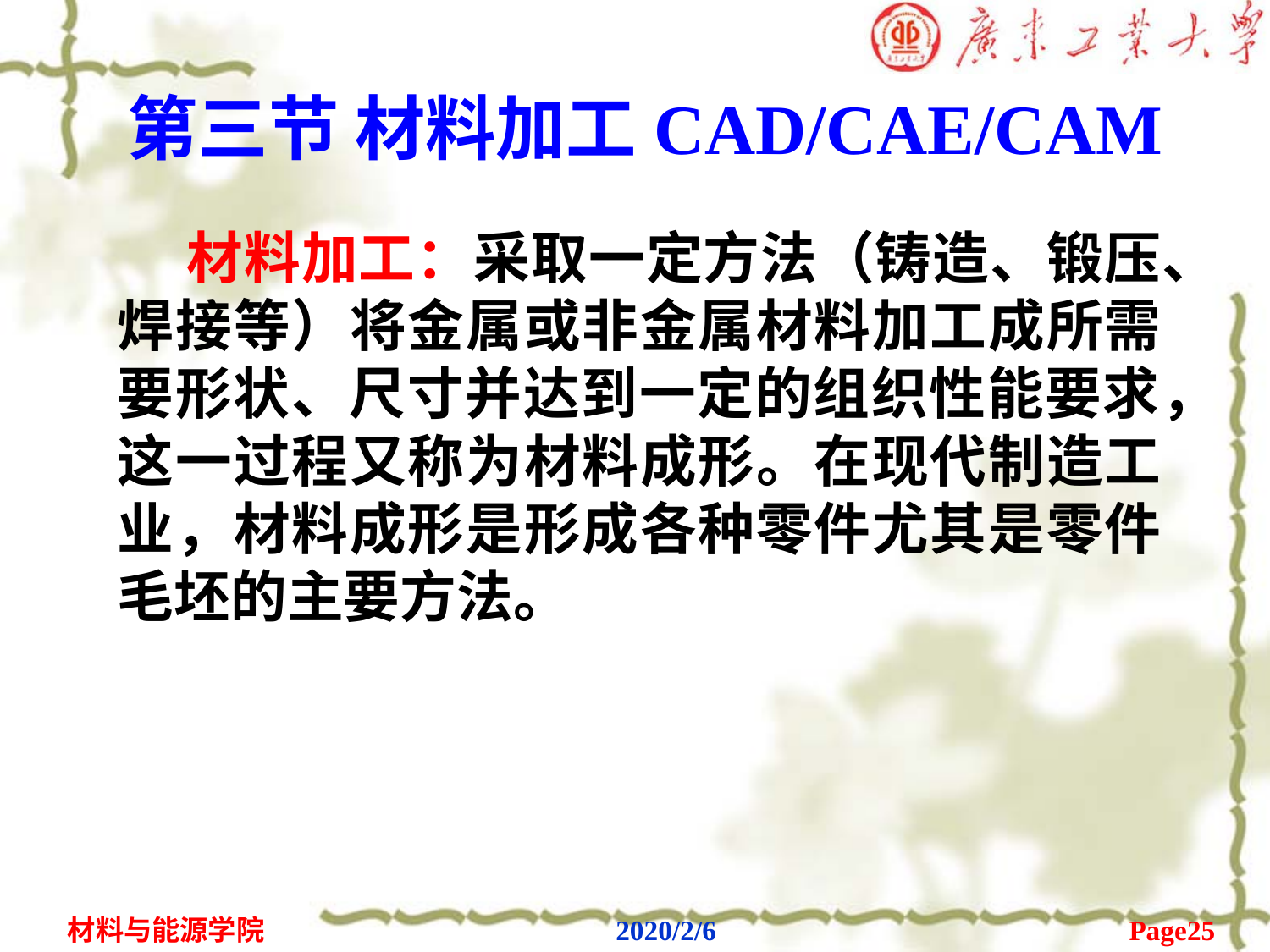

# 第三节 材料加工CAD/CAE/CAM
    材料加工：采取一定方法（铸造、锻压、焊接等）将金属或非金属材料加工成所需要形状、尺寸并达到一定的组织性能要求，这一过程又称为材料成形。在现代制造工业，材料成形是形成各种零件尤其是零件毛坯的主要方法。
Page25
材料与能源学院
2020/2/6